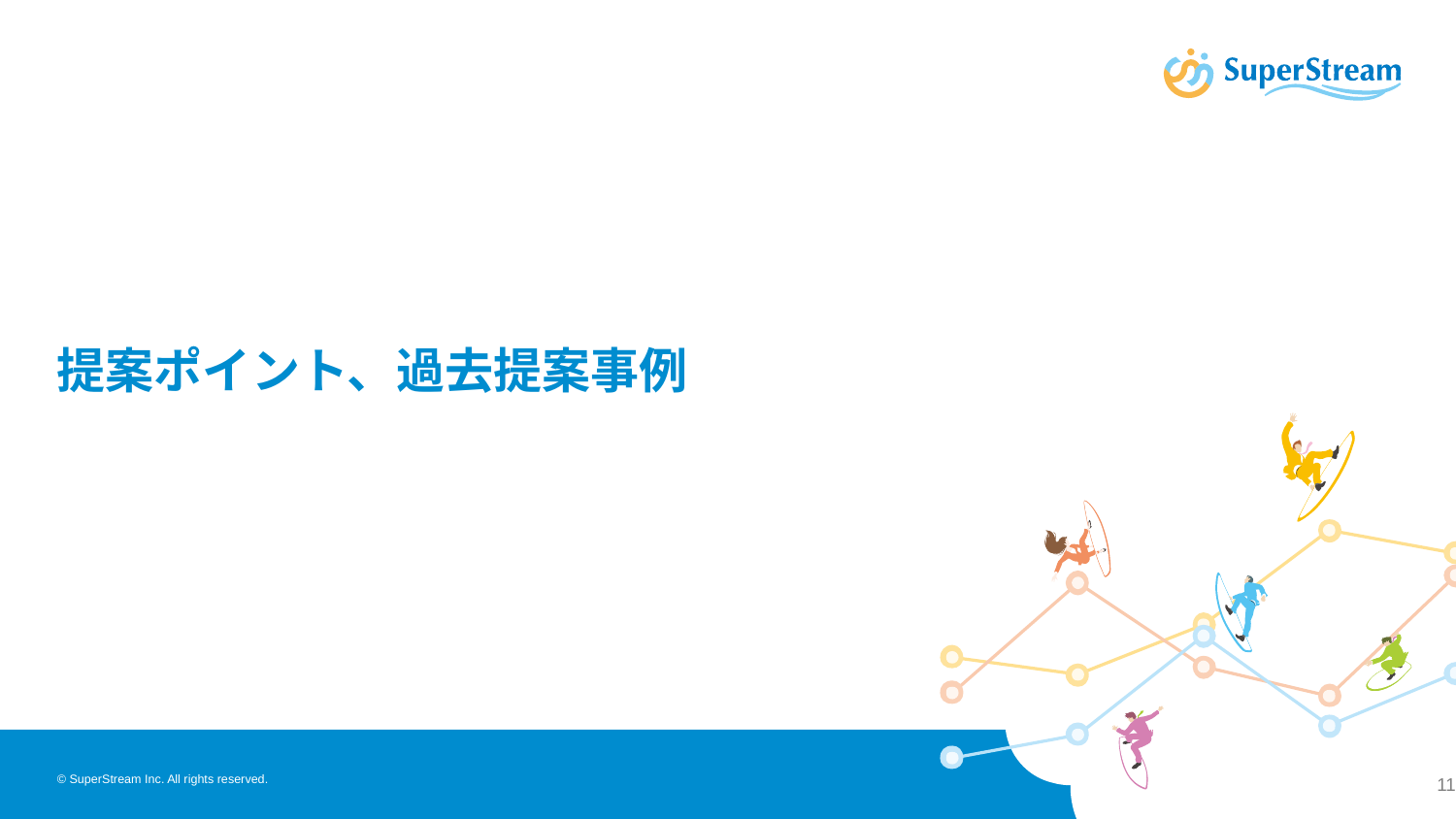

# 提案ポイント、過去提案事例
© SuperStream Inc. All rights reserved.
11